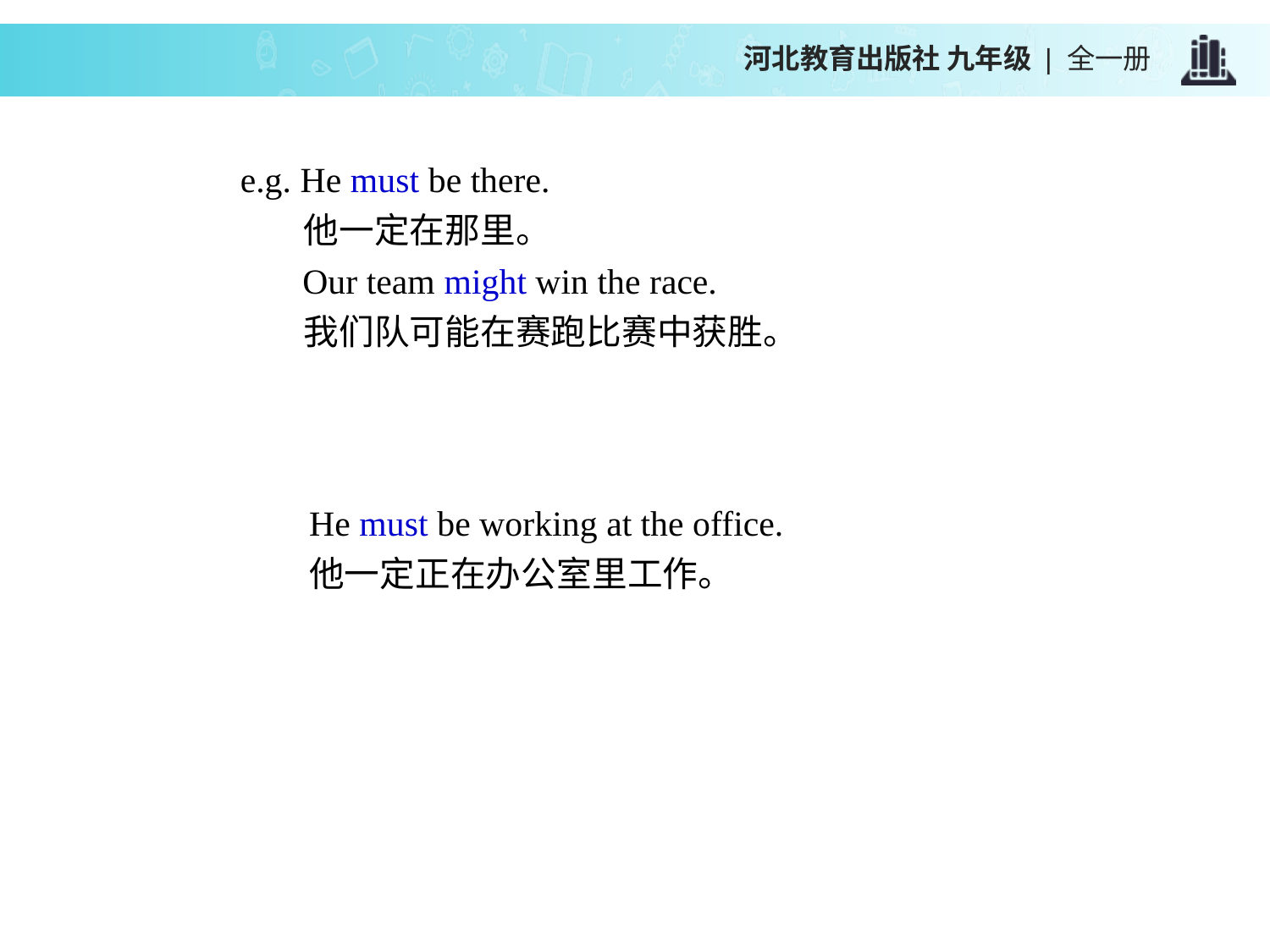

e.g. He must be there.
       他一定在那里。
       Our team might win the race.
       我们队可能在赛跑比赛中获胜。
He must be working at the office.
他一定正在办公室里工作。